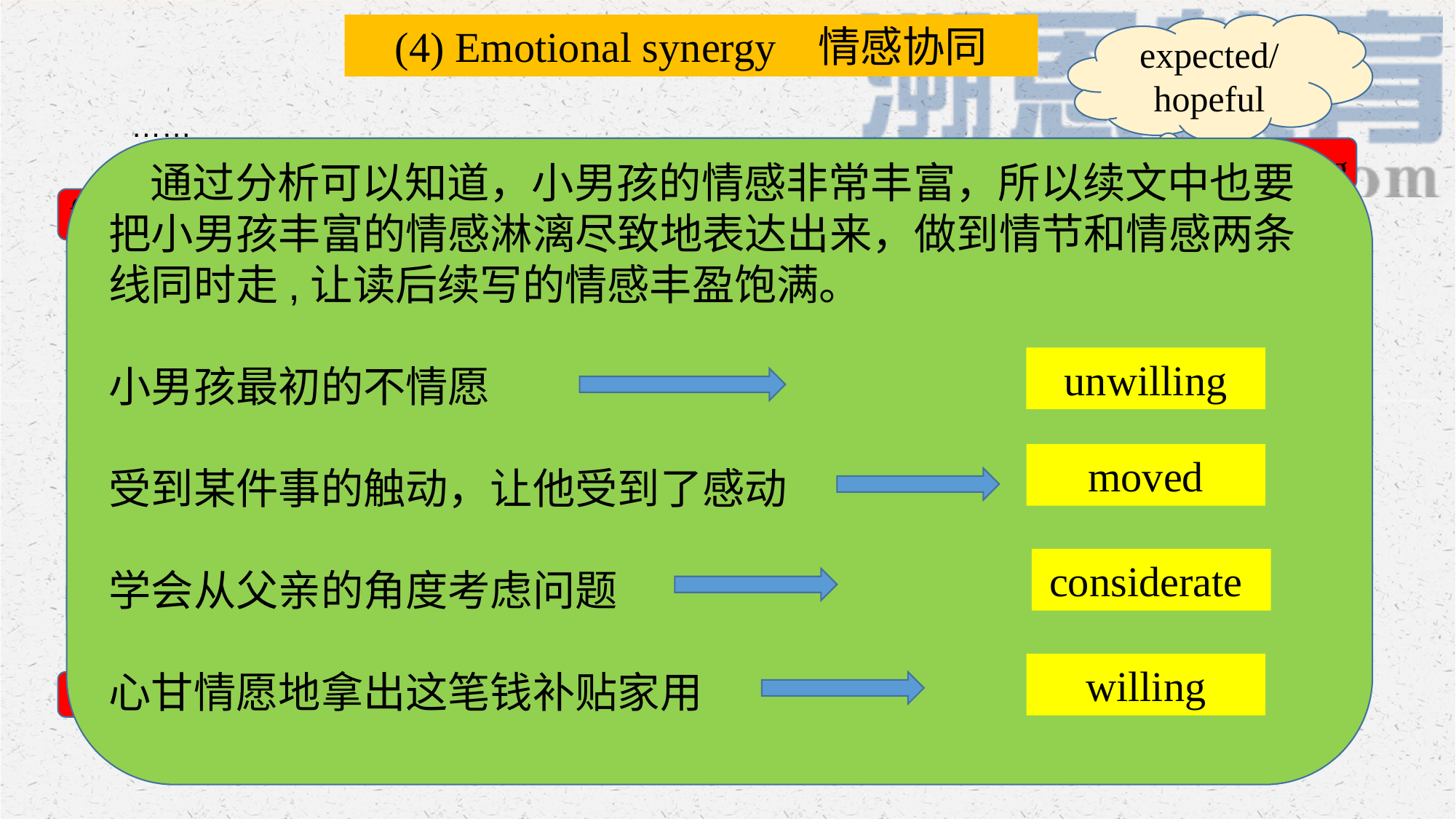

(4) Emotional synergy   情感协同
expected/
hopeful
    ……
  The summer before my eighth grade I was one of a group of boys that a neighboring farmer hired to work in his field. He explained our basic task, the tractor fired up and we were off, riding down the field looking for weeds to spray with chemicals. After a short way, the farmer stopped and pointed at a weed which we missed. Then we began again. This happened over and over, but we soon learned to identify different grasses like cockleburs, lamb's-quarters, foxtails, and the king of weeds, the pretty purple thistle. It was tiring work , but I looked forward to the pay, even though I wasn't sure how much it would amount to.
       At home, my dad said, "A job's a big step to growing up. I'm glad you will be contributing to the household. " My dad's words made me realize that my earnings might not be mine to do with as I wished.       My labors lasted about two weeks, and the farmer said there might be more work , but I wasn't interested. I decided it was not fair that I had to contribute my money.
    通过分析可以知道，小男孩的情感非常丰富，所以续文中也要把小男孩丰富的情感淋漓尽致地表达出来，做到情节和情感两条线同时走,让读后续写的情感丰盈饱满。

小男孩最初的不情愿

受到某件事的触动，让他受到了感动

学会从父亲的角度考虑问题

心甘情愿地拿出这笔钱补贴家用

desired
渴望的
unwilling

disappointed
失望的

moved

downheartd
心灰意冷
nurse a grievance against sb
对某人不满或怨恨

considerate

willing